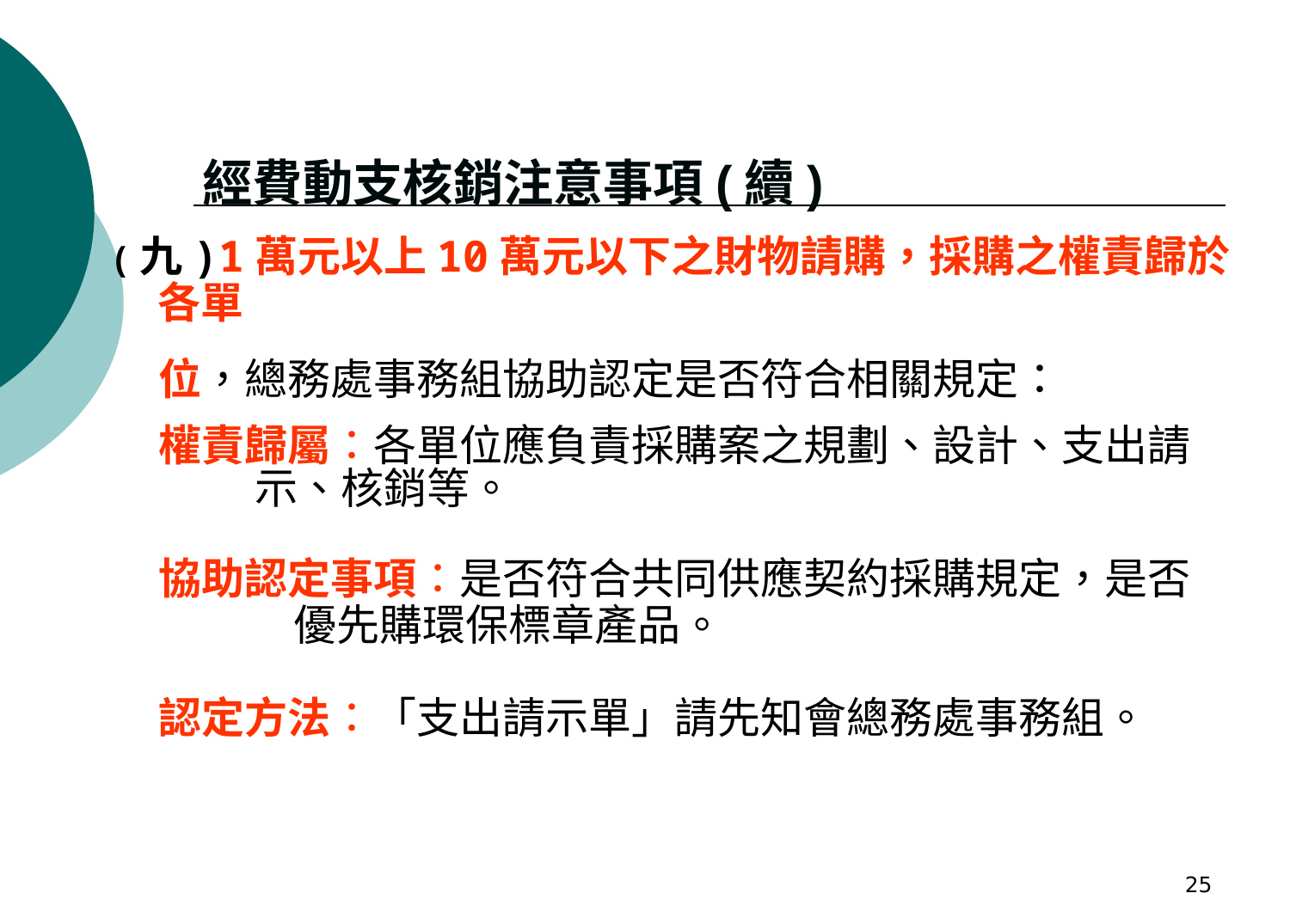

經費動支核銷注意事項(續)
(九)1萬元以上10萬元以下之財物請購，採購之權責歸於各單
    位，總務處事務組協助認定是否符合相關規定：
    權責歸屬：各單位應負責採購案之規劃、設計、支出請
              示、核銷等。

    協助認定事項：是否符合共同供應契約採購規定，是否
                  優先購環保標章產品。

    認定方法：「支出請示單」請先知會總務處事務組。
25